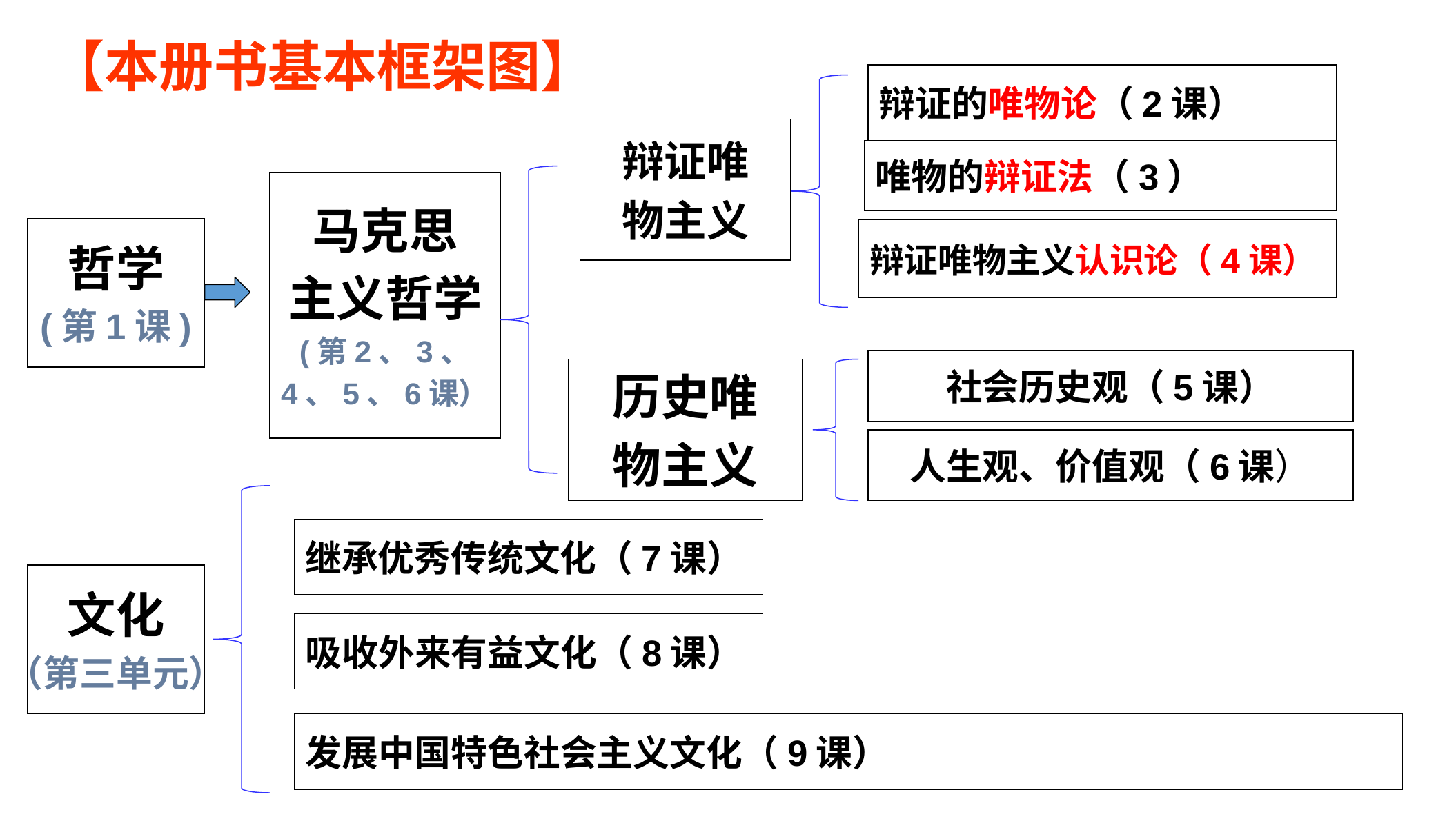

【本册书基本框架图】
辩证的唯物论（2课）

辩证唯
物主义
唯物的辩证法（3）

马克思
主义哲学
(第2、3、
4、5、6课）
哲学
(第1课)
辩证唯物主义认识论（4课）

社会历史观（5课）
历史唯
物主义

人生观、价值观（6课）

继承优秀传统文化（7课）
文化
（第三单元）
吸收外来有益文化（8课）
发展中国特色社会主义文化（9课）